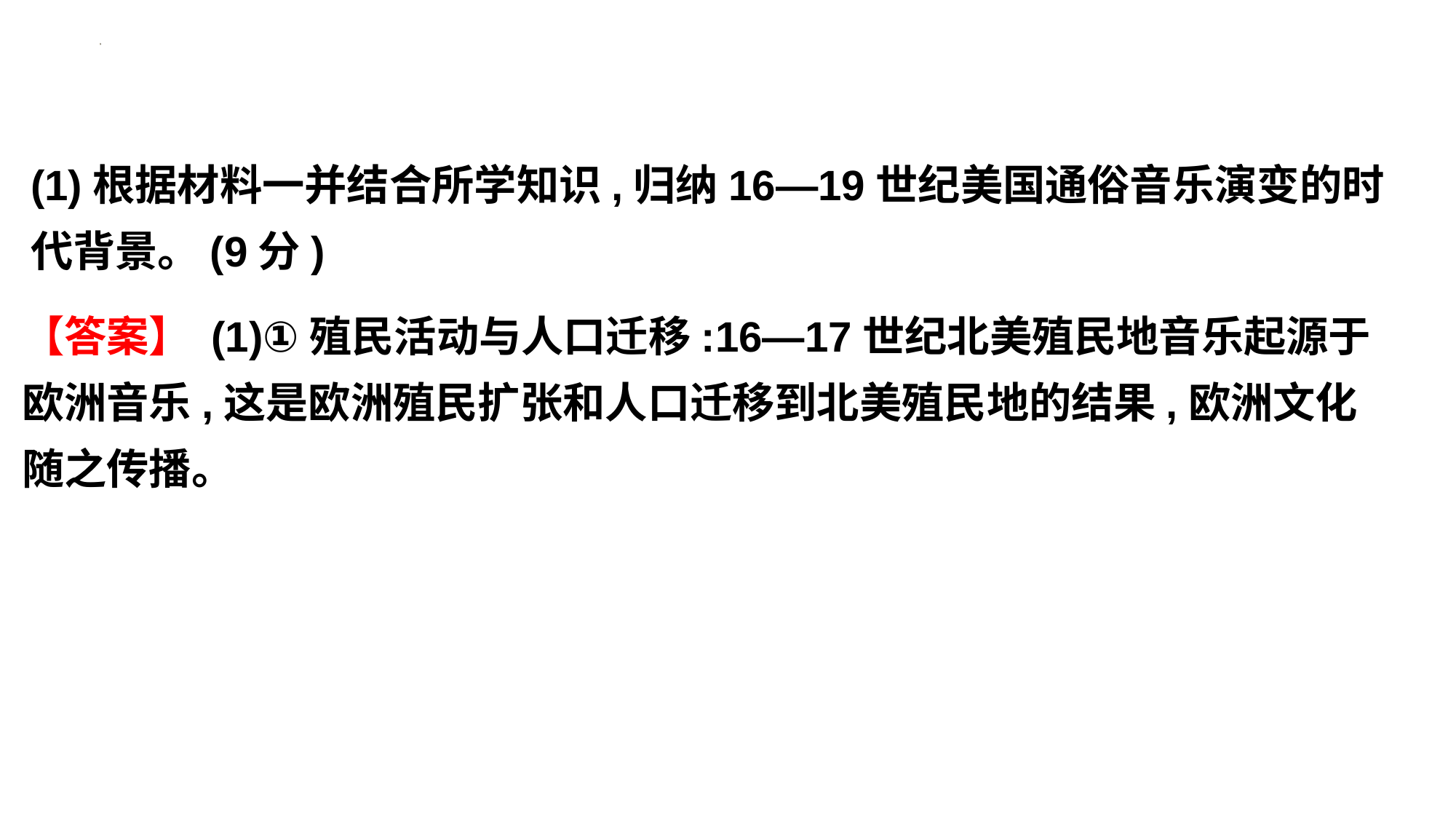

(1)根据材料一并结合所学知识,归纳16—19世纪美国通俗音乐演变的时代背景。(9分)
【答案】 (1)①殖民活动与人口迁移:16—17世纪北美殖民地音乐起源于欧洲音乐,这是欧洲殖民扩张和人口迁移到北美殖民地的结果,欧洲文化随之传播。